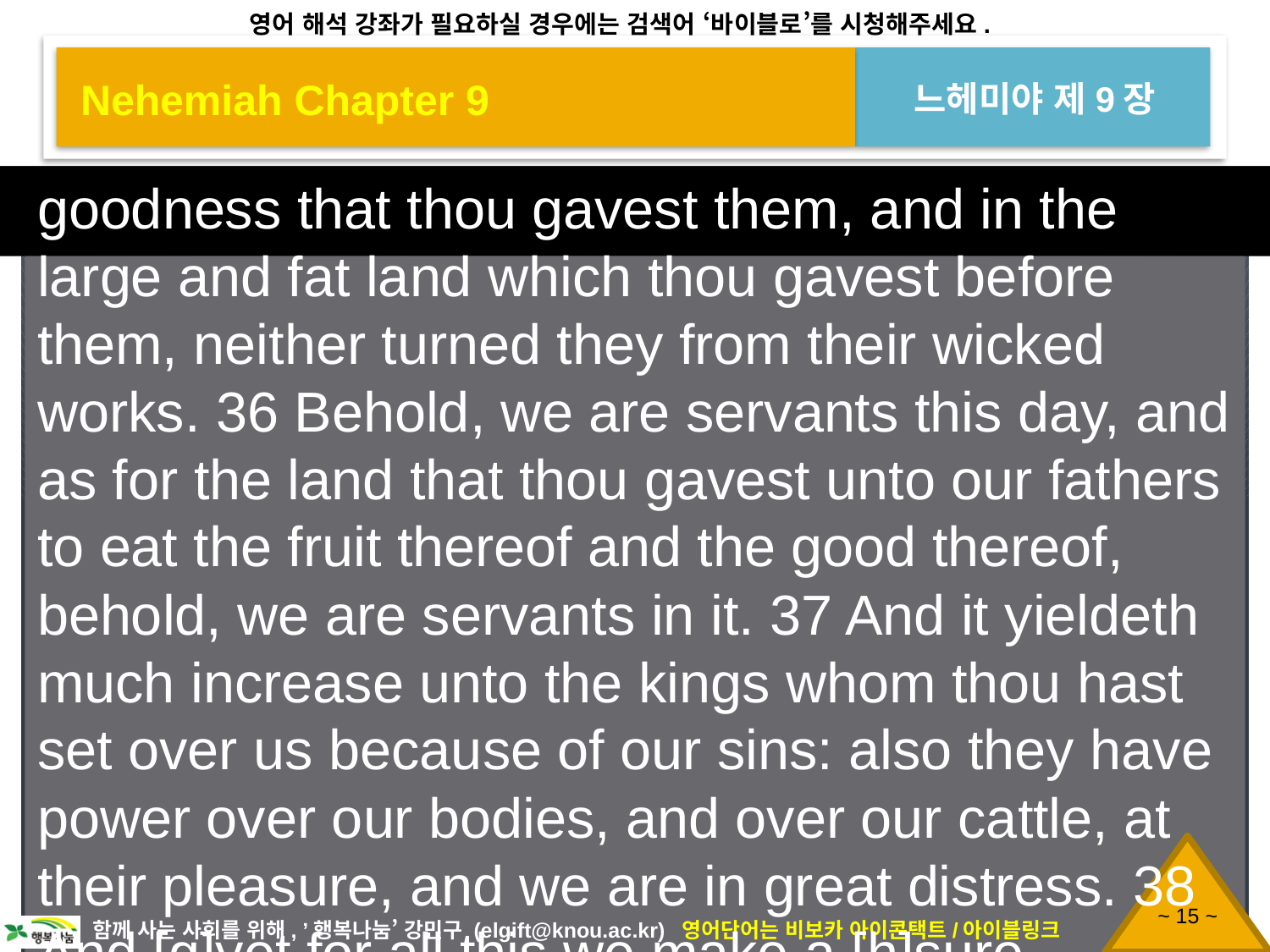

Nehemiah Chapter 9
느헤미야 제9장
goodness that thou gavest them, and in the large and fat land which thou gavest before them, neither turned they from their wicked works. 36 Behold, we are servants this day, and as for the land that thou gavest unto our fathers to eat the fruit thereof and the good thereof, behold, we are servants in it. 37 And it yieldeth much increase unto the kings whom thou hast set over us because of our sins: also they have power over our bodies, and over our cattle, at their pleasure, and we are in great distress. 38 And [g]yet for all this we make a [h]sure covenant, and